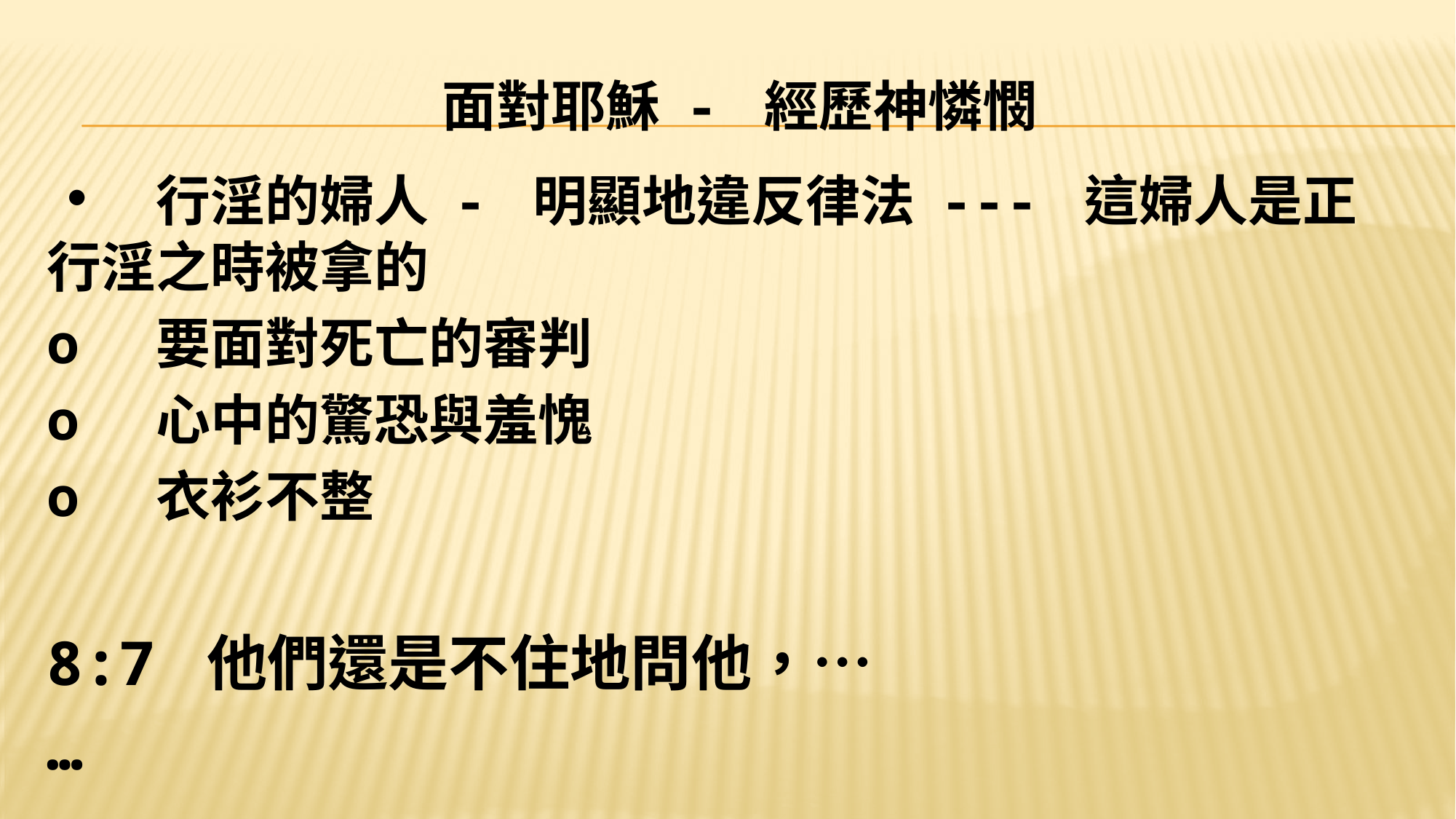

# 面對耶穌 - 經歷神憐憫
•	行淫的婦人 - 明顯地違反律法 --- 這婦人是正行淫之時被拿的
o	要面對死亡的審判
o	心中的驚恐與羞愧
o	衣衫不整

8:7 他們還是不住地問他，…
…